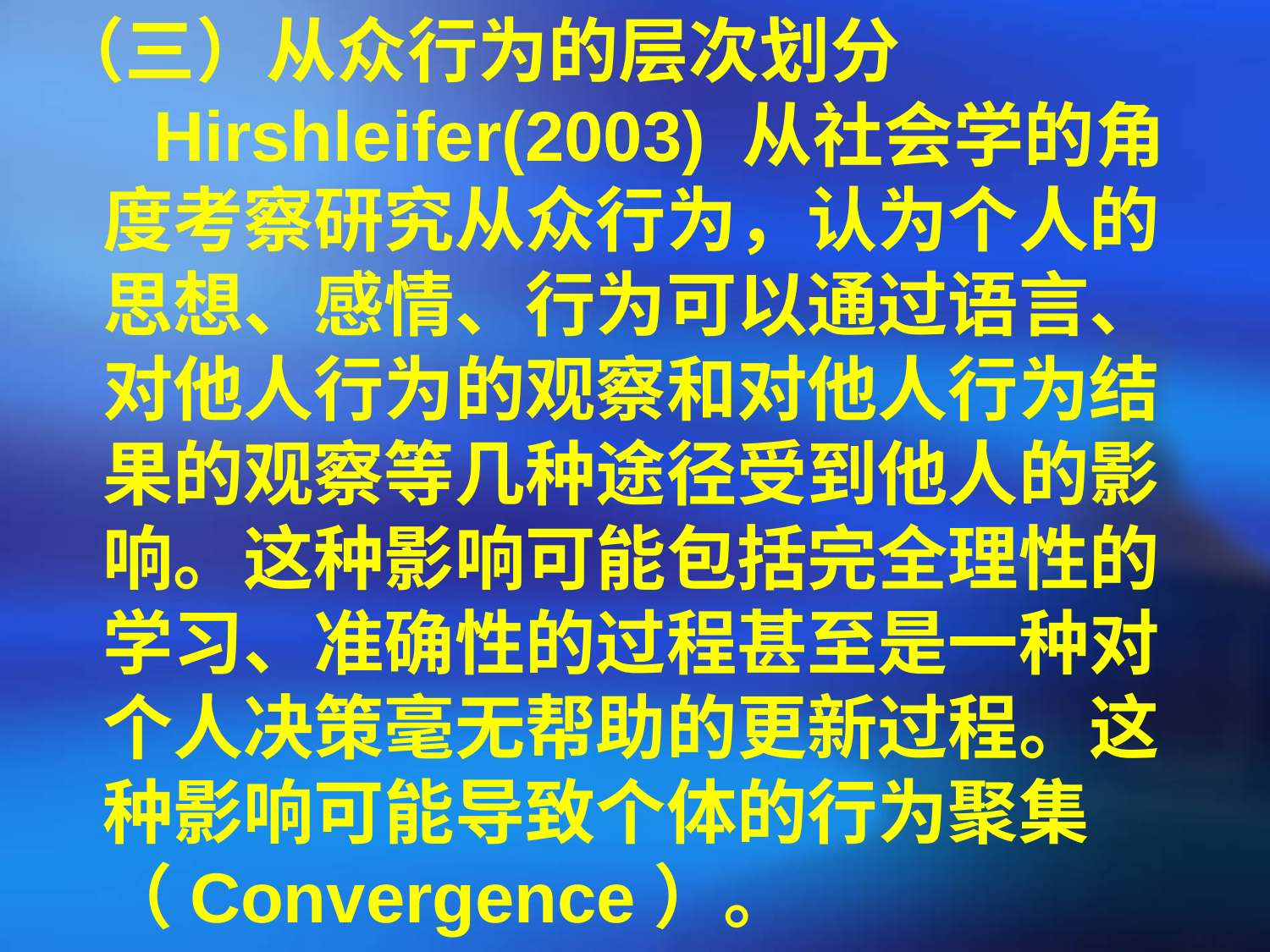

（三）从众行为的层次划分
     Hirshleifer(2003) 从社会学的角度考察研究从众行为，认为个人的思想、感情、行为可以通过语言、对他人行为的观察和对他人行为结果的观察等几种途径受到他人的影响。这种影响可能包括完全理性的学习、准确性的过程甚至是一种对个人决策毫无帮助的更新过程。这种影响可能导致个体的行为聚集（Convergence）。